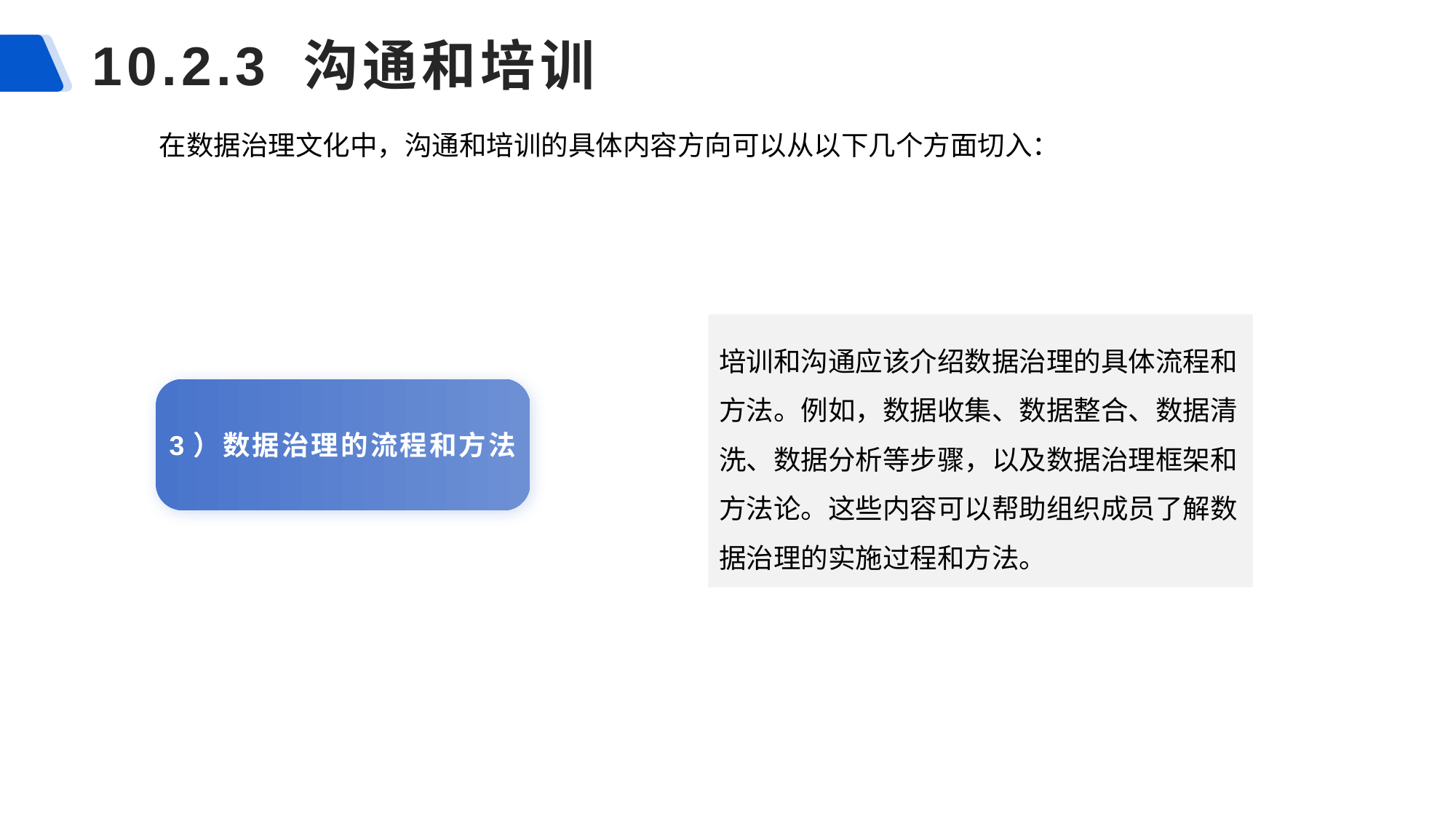

# 10.2.3 沟通和培训
在数据治理文化中，沟通和培训的具体内容方向可以从以下几个方面切入：
培训和沟通应该介绍数据治理的具体流程和方法。例如，数据收集、数据整合、数据清洗、数据分析等步骤，以及数据治理框架和方法论。这些内容可以帮助组织成员了解数据治理的实施过程和方法。
3）数据治理的流程和方法